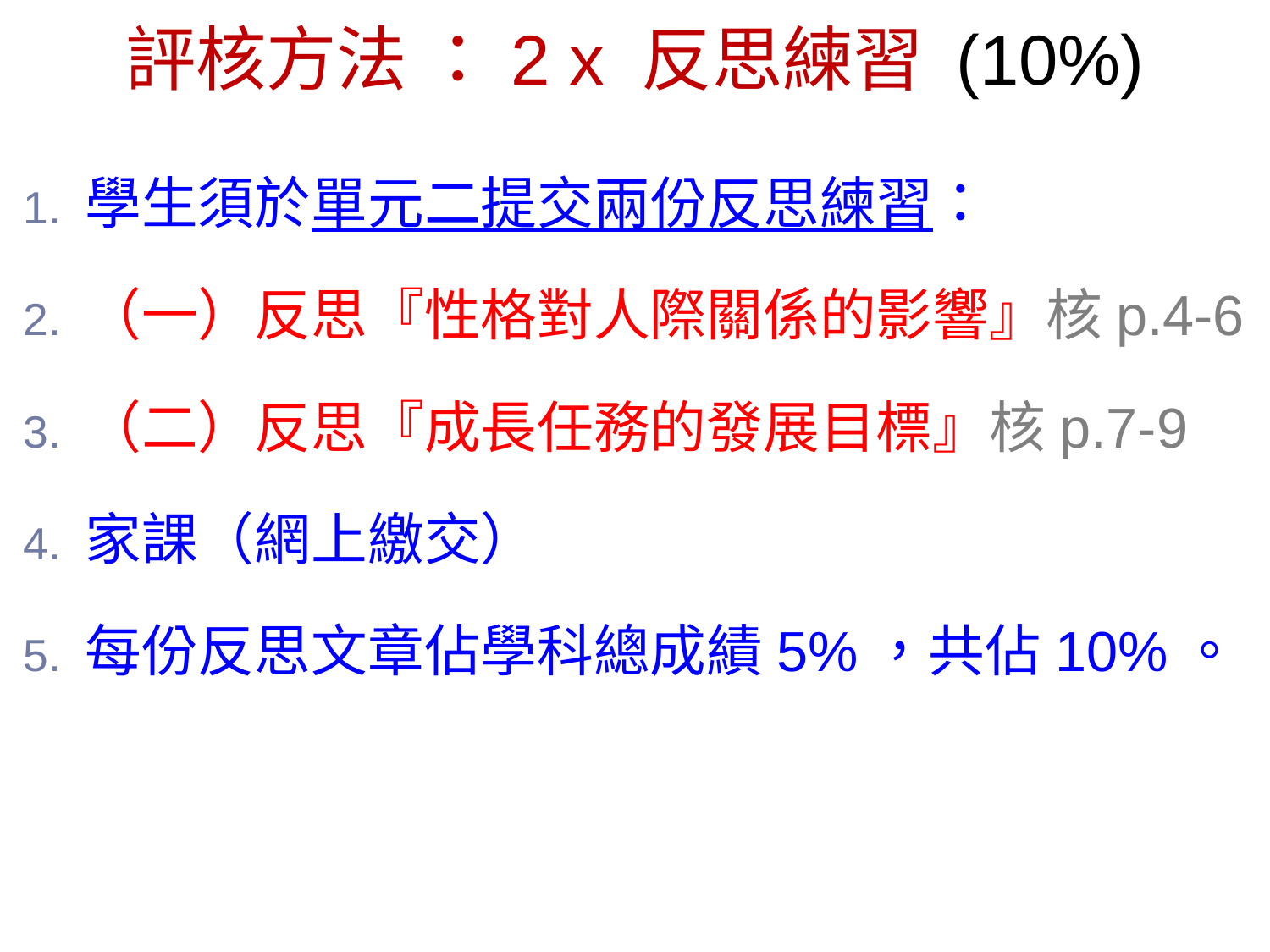

# 評核方法 ：2 x 反思練習 (10%)
學生須於單元二提交兩份反思練習：
（一）反思『性格對人際關係的影響』核p.4-6
（二）反思『成長任務的發展目標』核p.7-9
家課（網上繳交）
每份反思文章佔學科總成績5%，共佔10%。